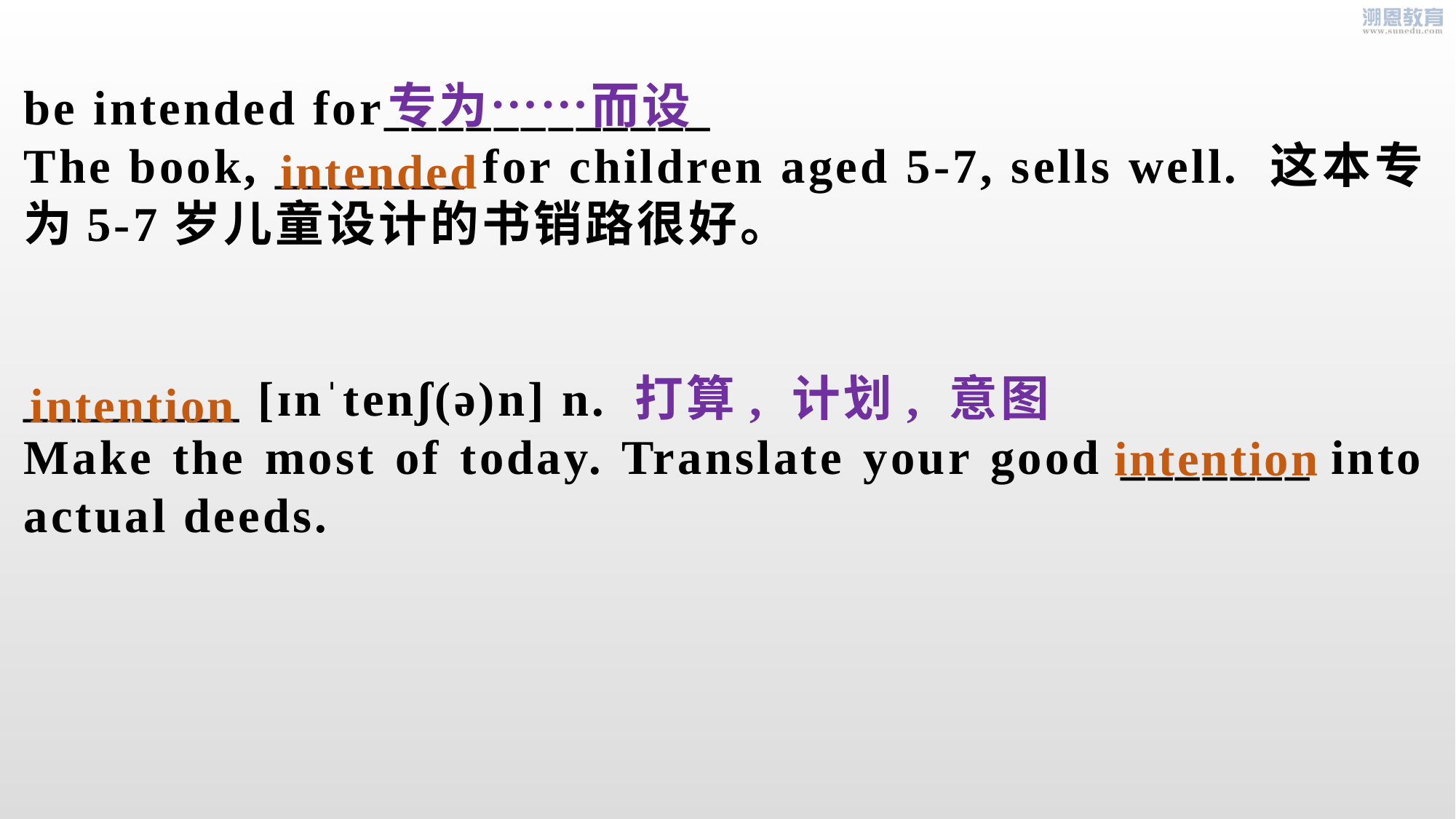

be intended for____________
The book, _______ for children aged 5-7, sells well. 这本专为5-7岁儿童设计的书销路很好。

________ [ɪnˈtenʃ(ə)n] n. 打算, 计划, 意图
Make the most of today. Translate your good _______ into actual deeds.
专为……而设
intended
intention
intention